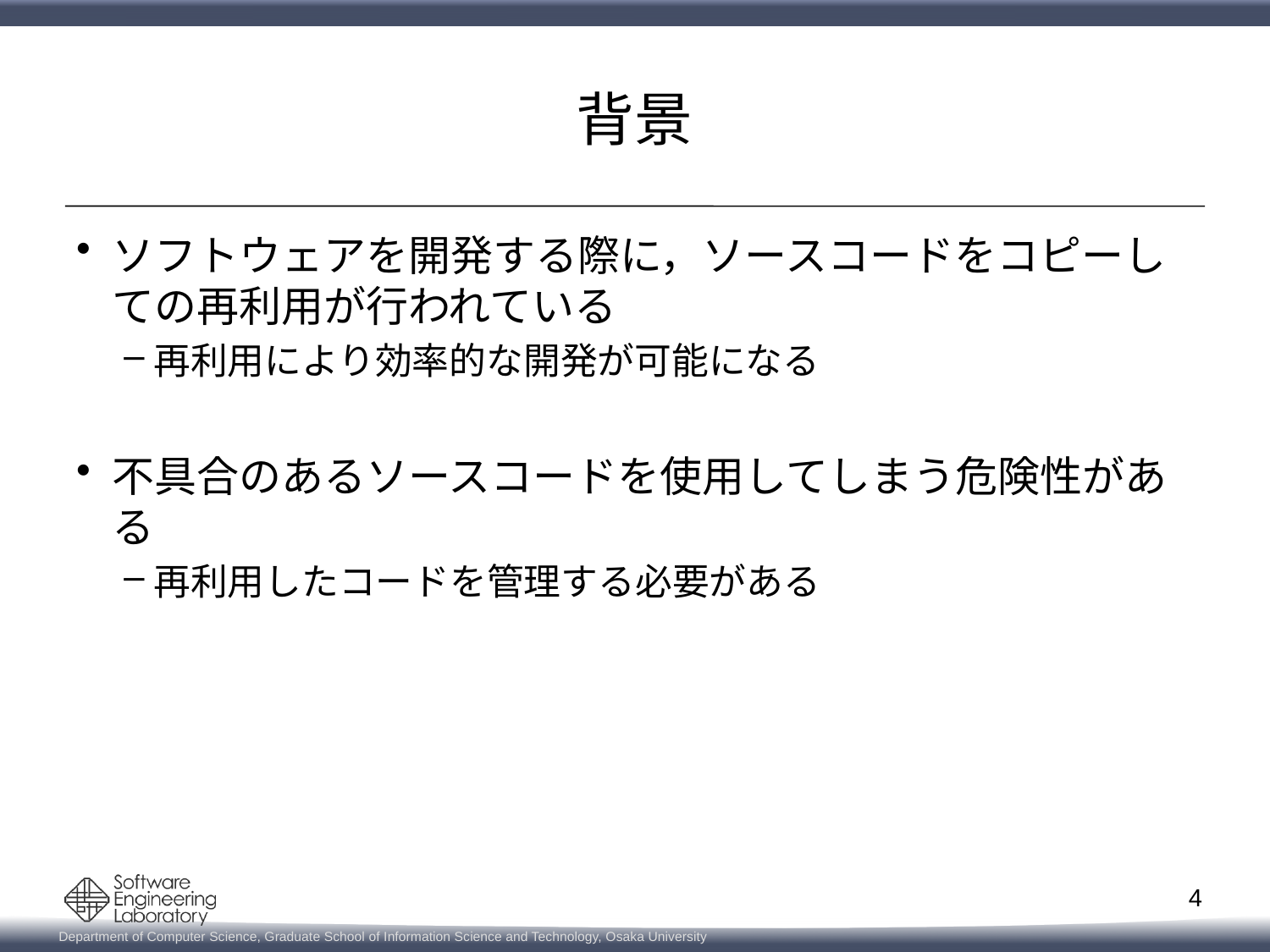

# 背景
ソフトウェアを開発する際に，ソースコードをコピーしての再利用が行われている
再利用により効率的な開発が可能になる

不具合のあるソースコードを使用してしまう危険性がある
再利用したコードを管理する必要がある
4